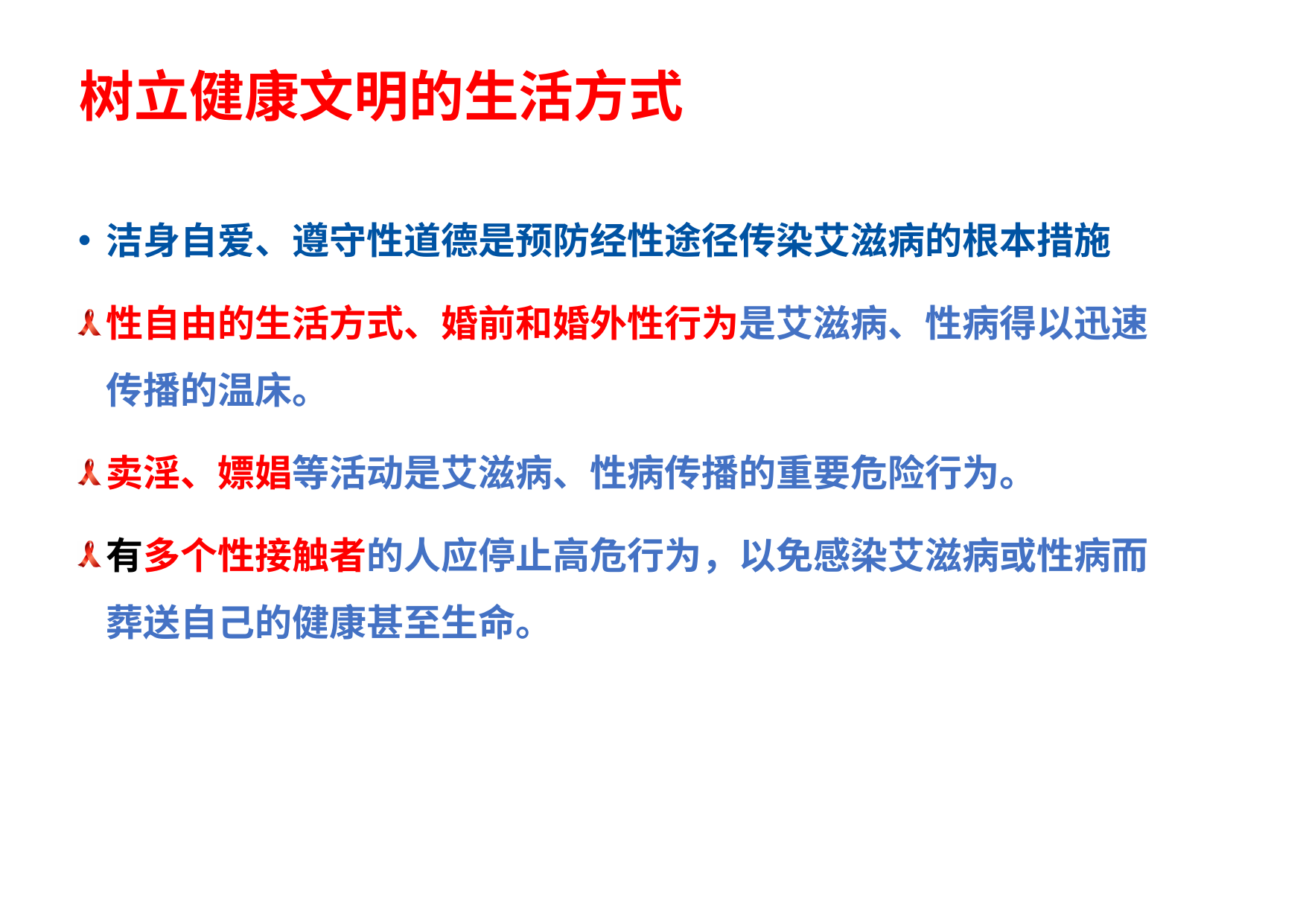

# 树立健康文明的生活方式
洁身自爱、遵守性道德是预防经性途径传染艾滋病的根本措施
性自由的生活方式、婚前和婚外性行为是艾滋病、性病得以迅速传播的温床。
卖淫、嫖娼等活动是艾滋病、性病传播的重要危险行为。
有多个性接触者的人应停止高危行为，以免感染艾滋病或性病而葬送自己的健康甚至生命。